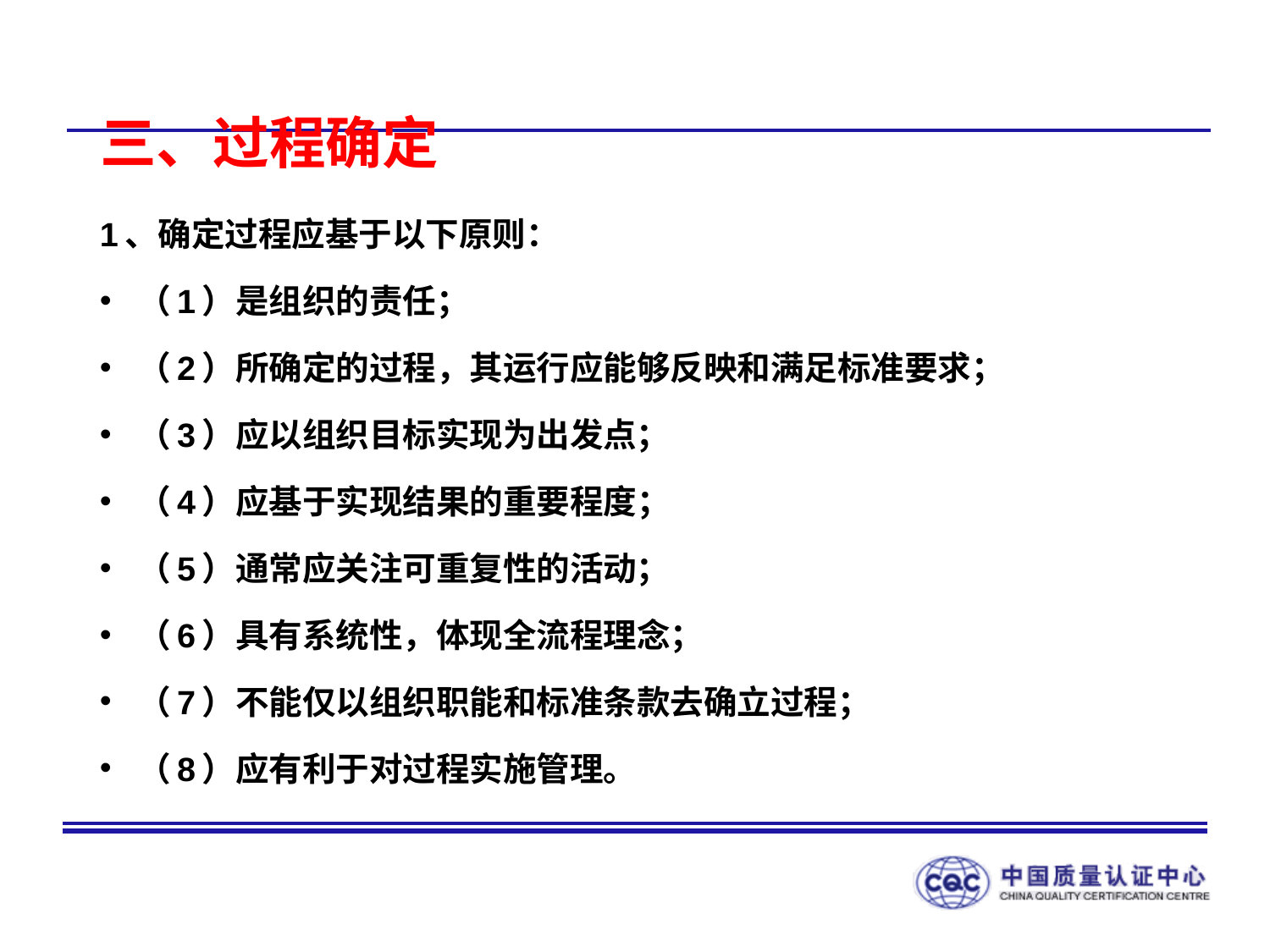

# 三、过程确定
1、确定过程应基于以下原则：
（1）是组织的责任；
（2）所确定的过程，其运行应能够反映和满足标准要求；
（3）应以组织目标实现为出发点；
（4）应基于实现结果的重要程度；
（5）通常应关注可重复性的活动；
（6）具有系统性，体现全流程理念；
（7）不能仅以组织职能和标准条款去确立过程；
（8）应有利于对过程实施管理。